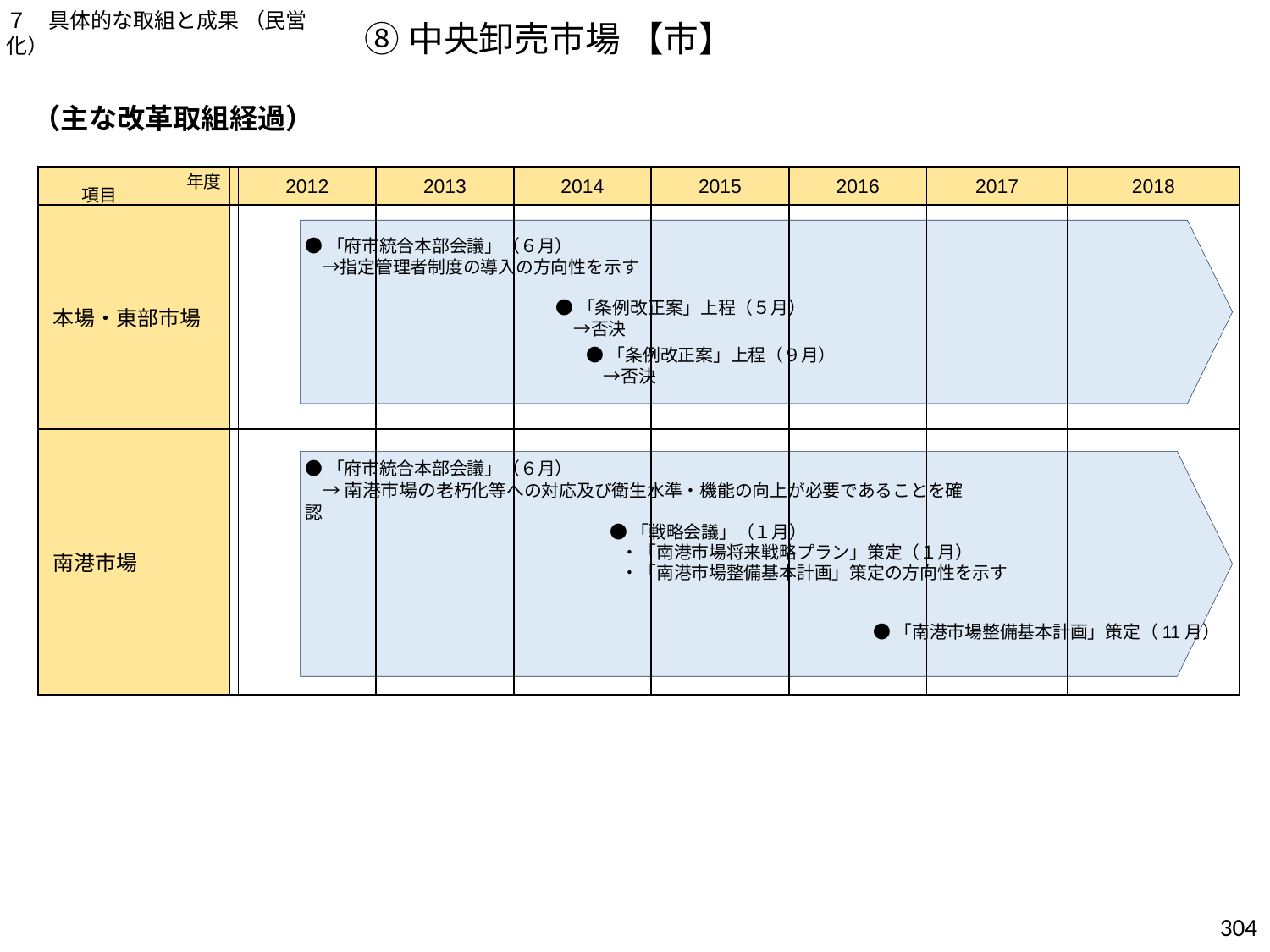

７　具体的な取組と成果 （民営化）
⑧中央卸売市場 【市】
（主な改革取組経過）
年度
|  |  | 2012 | 2013 | 2014 | 2015 | 2016 | 2017 | 2018 |
| --- | --- | --- | --- | --- | --- | --- | --- | --- |
| 本場・東部市場 |  |  |  |  |  |  |  |  |
| 南港市場 |  |  |  |  |  |  |  |  |
項目

●「府市統合本部会議」（６月）
　→指定管理者制度の導入の方向性を示す
●「条例改正案」上程（５月）
　→否決
●「条例改正案」上程（９月）
　→否決

●「府市統合本部会議」（６月）
　→ 南港市場の老朽化等への対応及び衛生水準・機能の向上が必要であることを確認
●「戦略会議」（１月）
　・「南港市場将来戦略プラン」策定（１月）
　・「南港市場整備基本計画」策定の方向性を示す
●「南港市場整備基本計画」策定（11月）
304